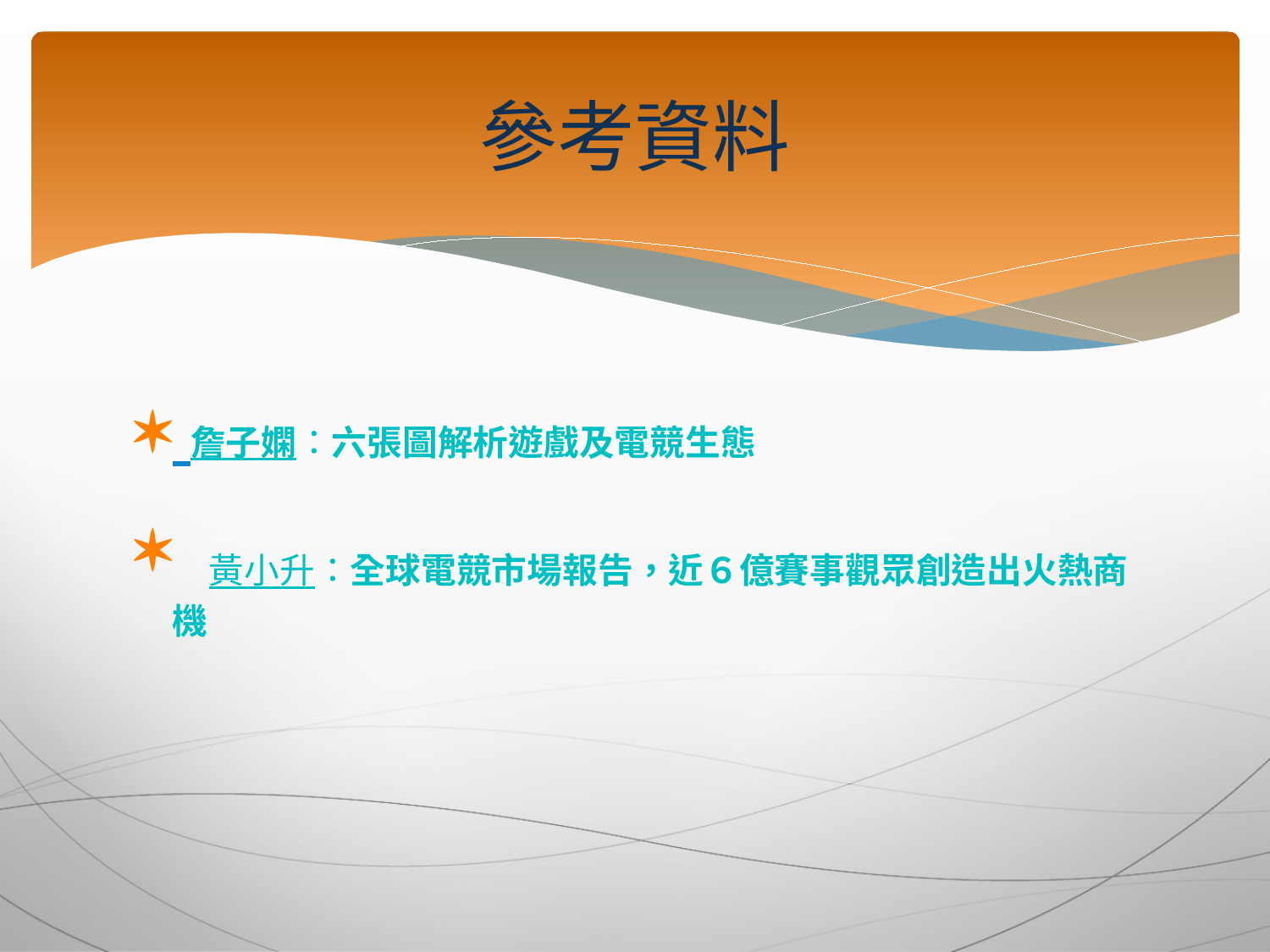

# 參考資料
 詹子嫻：六張圖解析遊戲及電競生態
 黃小升：全球電競市場報告，近６億賽事觀眾創造出火熱商機